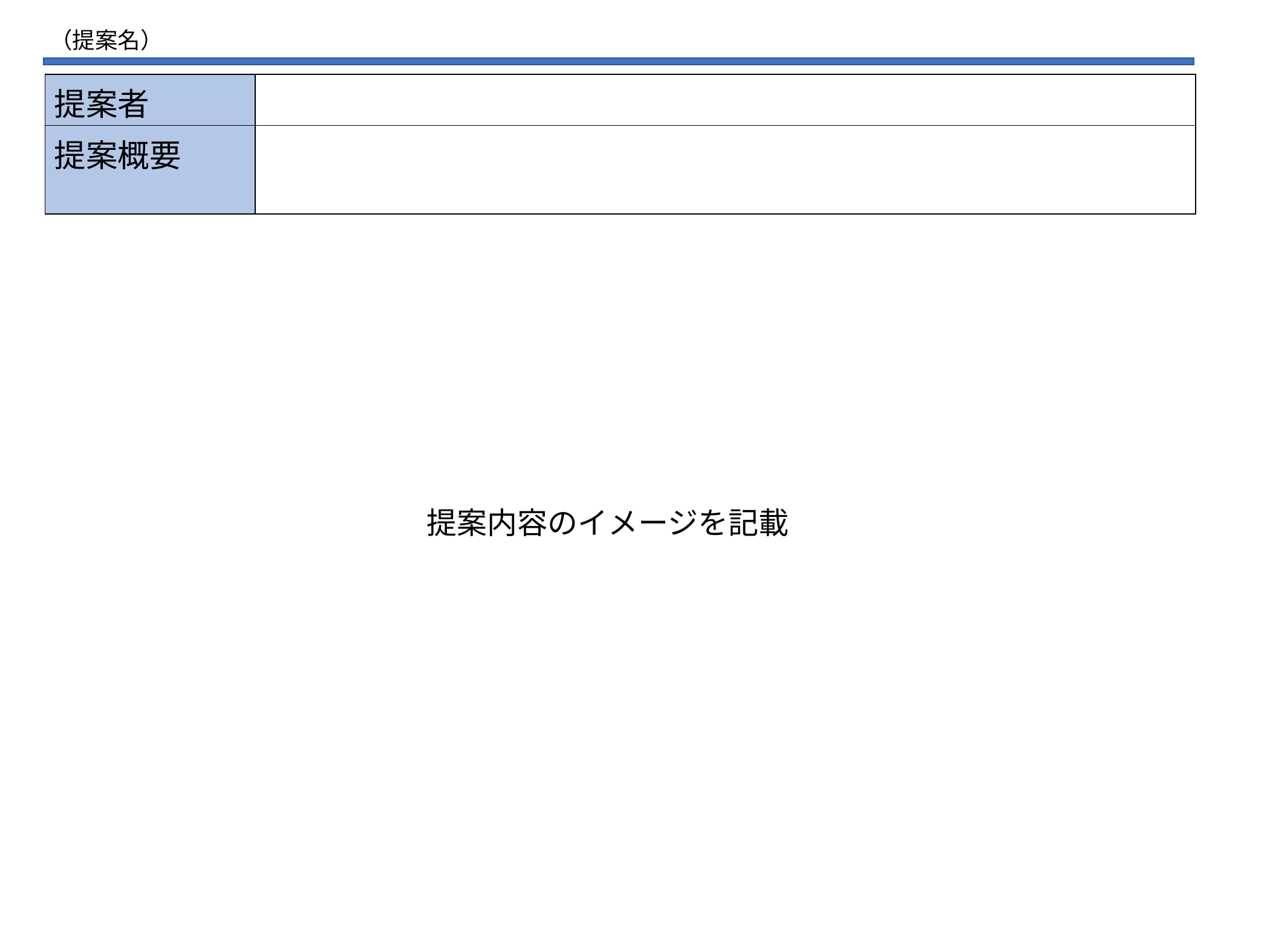

（提案名）

| 提案者 |  |
| --- | --- |
| 提案概要 |  |
提案内容のイメージを記載